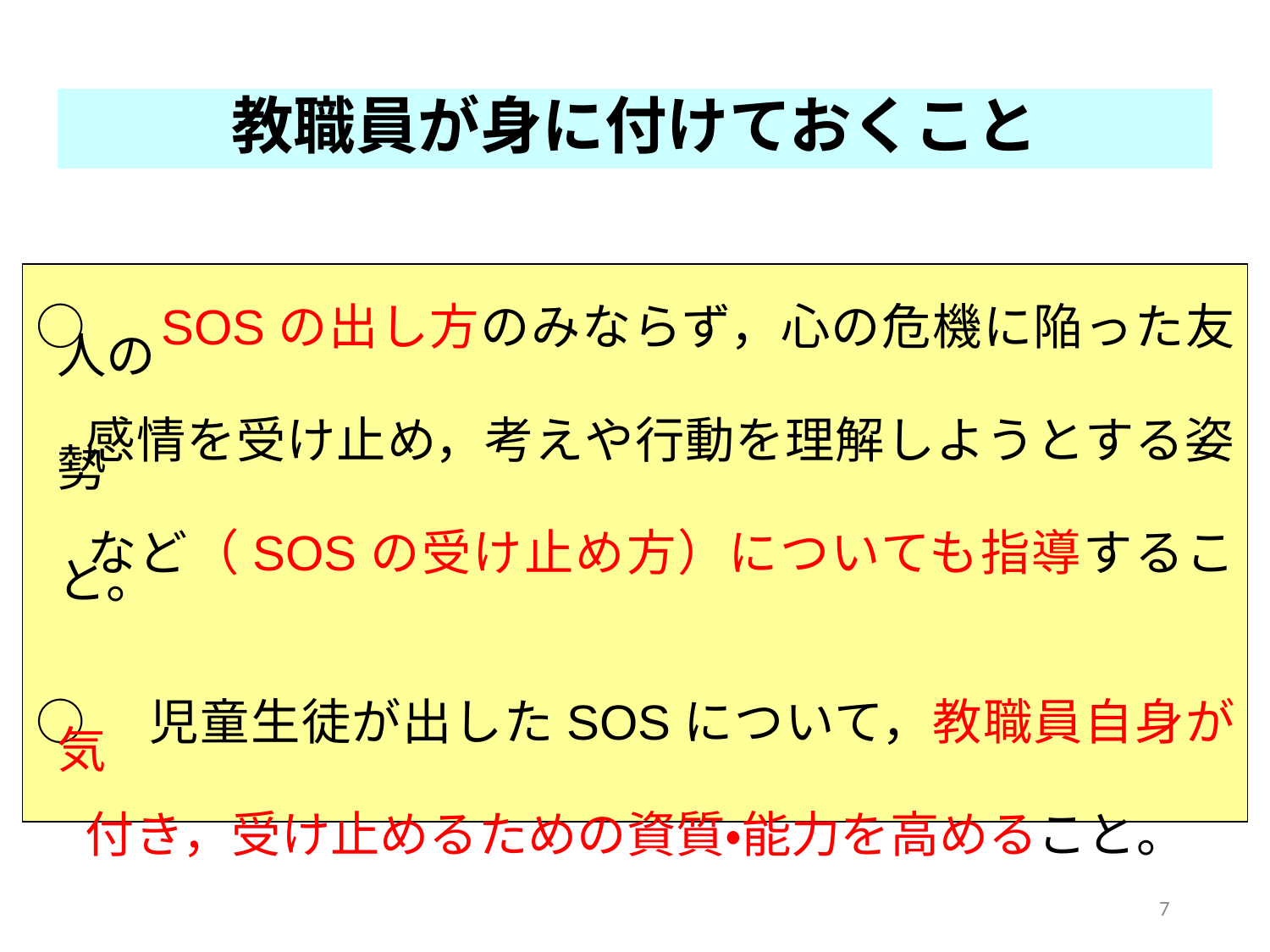

教職員が身に付けておくこと

○　SOSの出し方のみならず，心の危機に陥った友人の

　感情を受け止め，考えや行動を理解しようとする姿勢

　など（SOSの受け止め方）についても指導すること。

○　児童生徒が出したSOSについて，教職員自身が気

　付き，受け止めるための資質・能力を高めること。

7